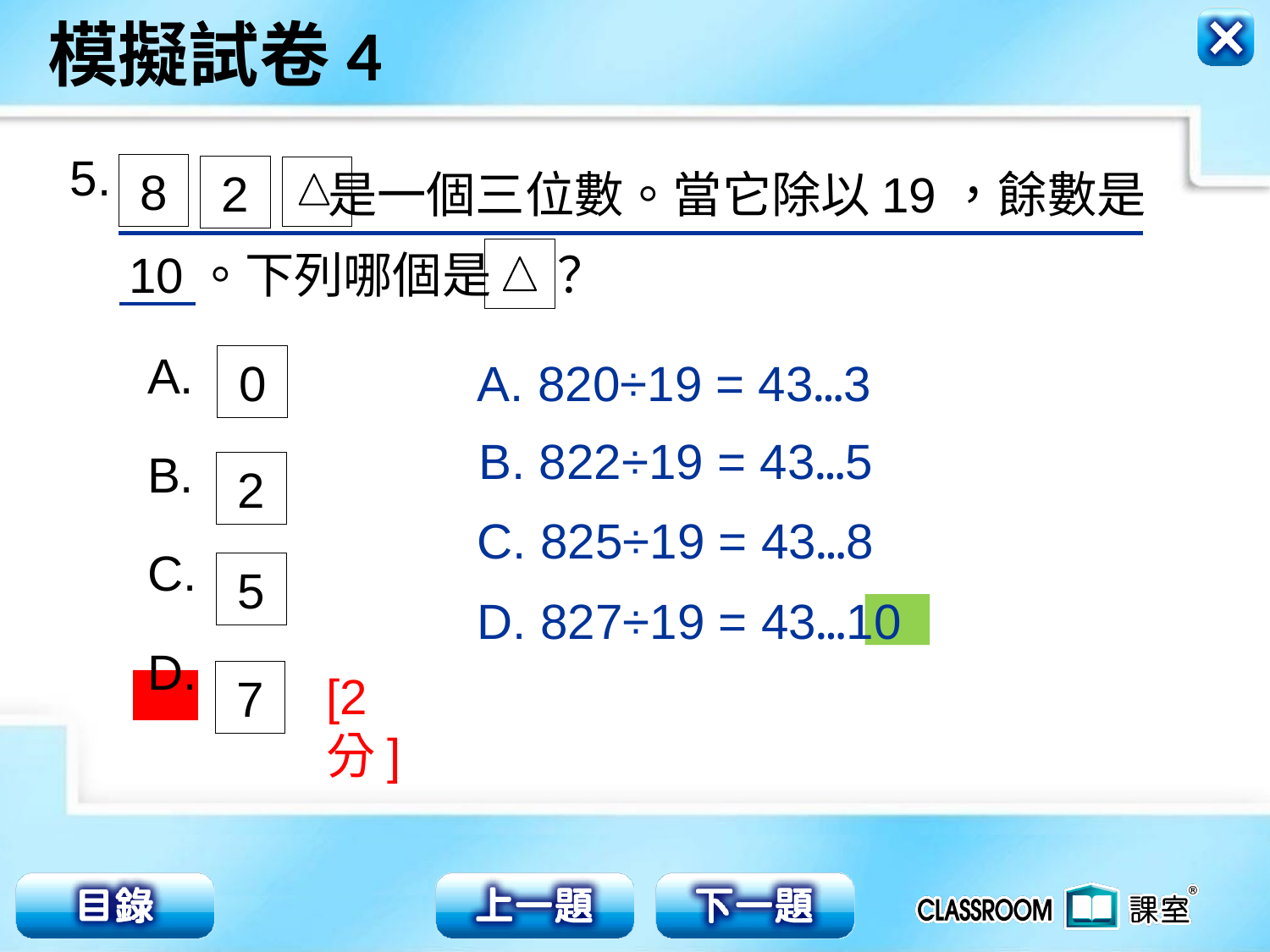

5.
8
2

                 是一個三位數。當它除以19，餘數是
10。下列哪個是      ？

A.
B.
C.
D.
0
A. 820÷19 = 43…3
B. 822÷19 = 43…5
2
C. 825÷19 = 43…8
5
D. 827÷19 = 43…10

[2分]
7